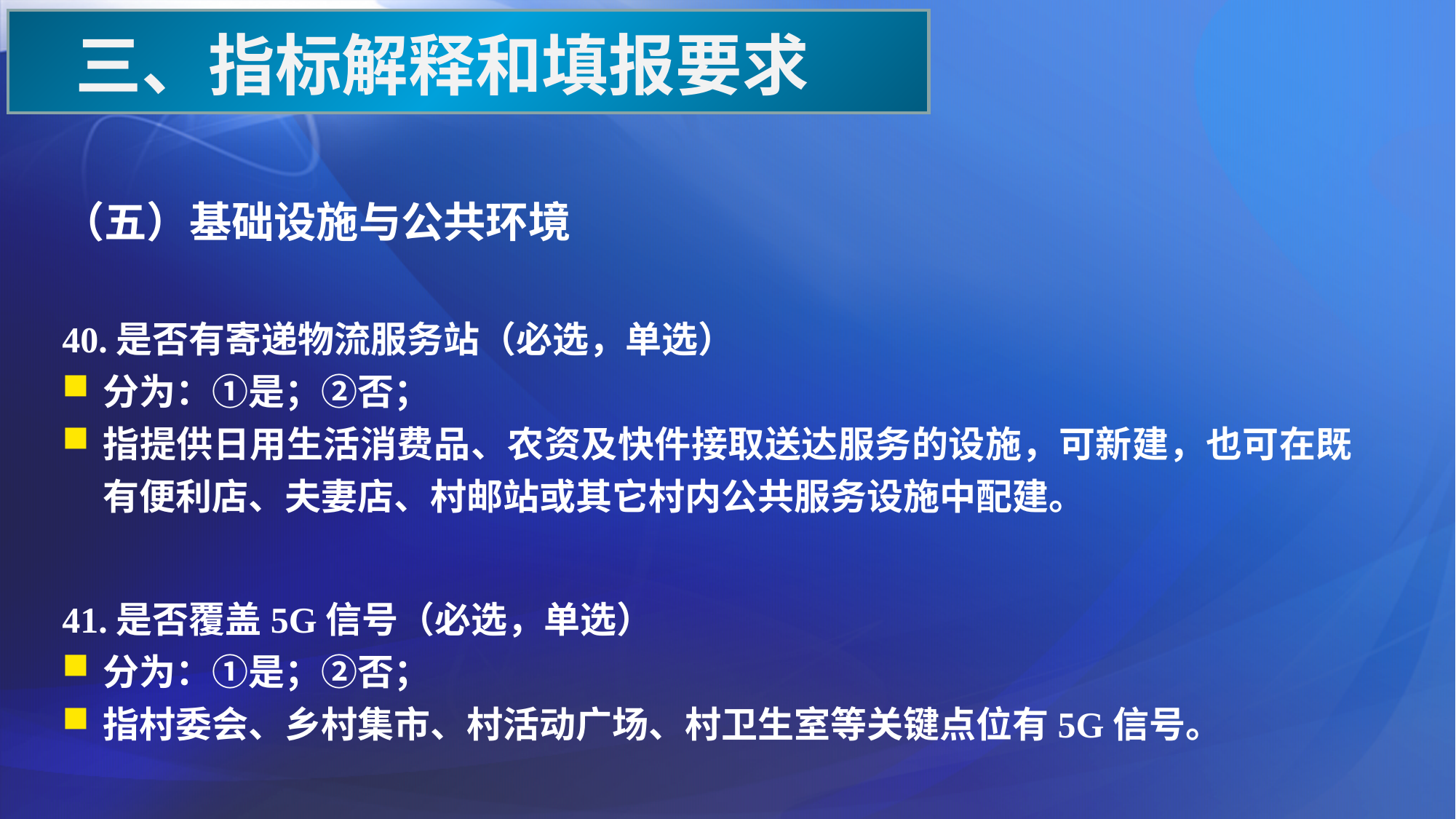

三、指标解释和填报要求
（五）基础设施与公共环境

40.是否有寄递物流服务站（必选，单选）
分为：①是；②否；
指提供日用生活消费品、农资及快件接取送达服务的设施，可新建，也可在既有便利店、夫妻店、村邮站或其它村内公共服务设施中配建。

41.是否覆盖5G信号（必选，单选）
分为：①是；②否；
指村委会、乡村集市、村活动广场、村卫生室等关键点位有5G信号。